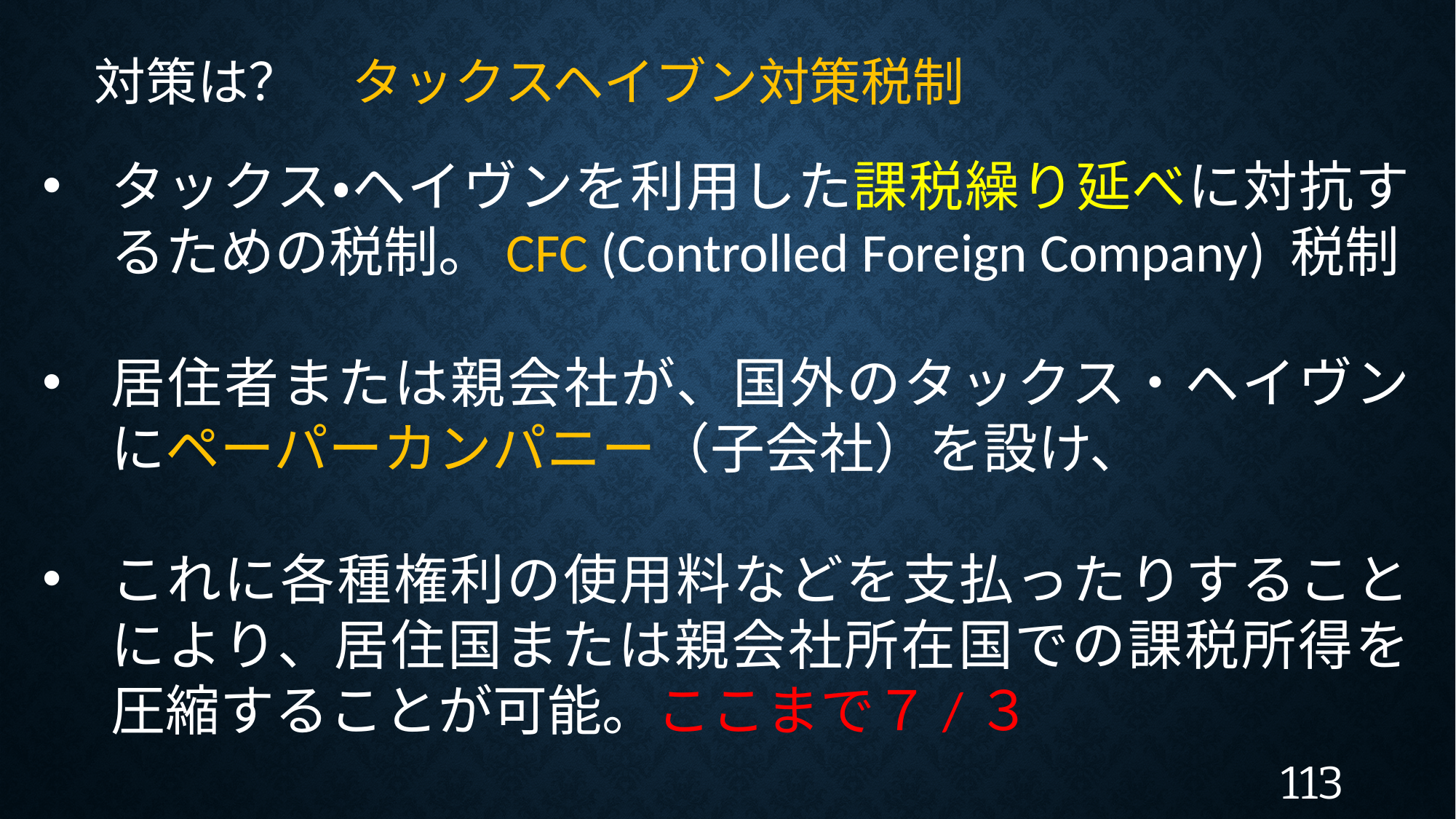

対策は？　タックスヘイブン対策税制
タックス・ヘイヴンを利用した課税繰り延べに対抗するための税制。CFC (Controlled Foreign Company) 税制

居住者または親会社が、国外のタックス・ヘイヴンにペーパーカンパニー（子会社）を設け、

これに各種権利の使用料などを支払ったりすることにより、居住国または親会社所在国での課税所得を圧縮することが可能。ここまで７/３
113